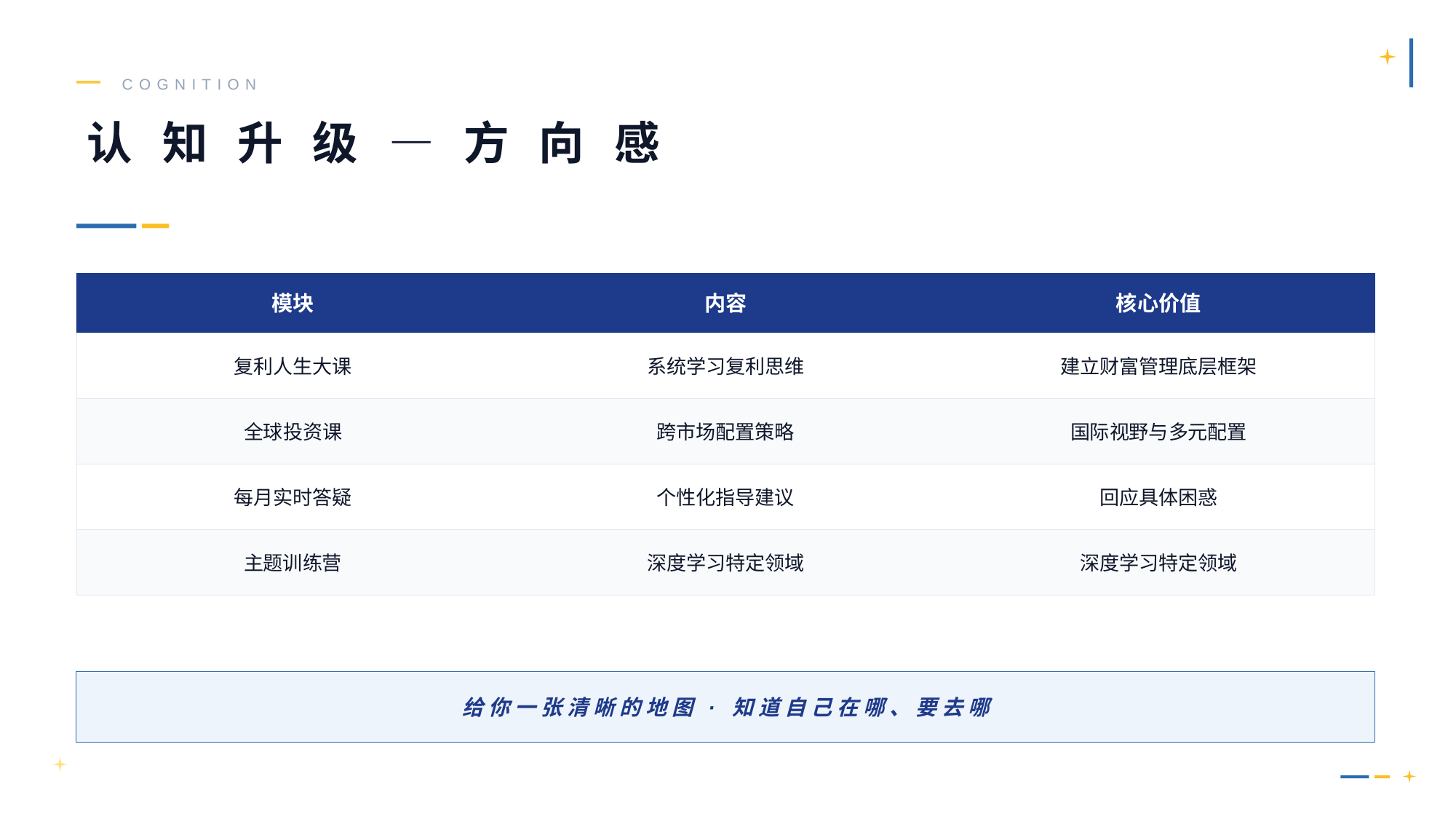

COGNITION

认  知  升  级  —  方  向  感

模块
内容
核心价值

复利人生大课
系统学习复利思维
建立财富管理底层框架

全球投资课
跨市场配置策略
国际视野与多元配置

每月实时答疑
个性化指导建议
回应具体困惑

主题训练营
深度学习特定领域
深度学习特定领域

给 你 一 张 清 晰 的 地 图  ·  知 道 自 己 在 哪 、 要 去 哪